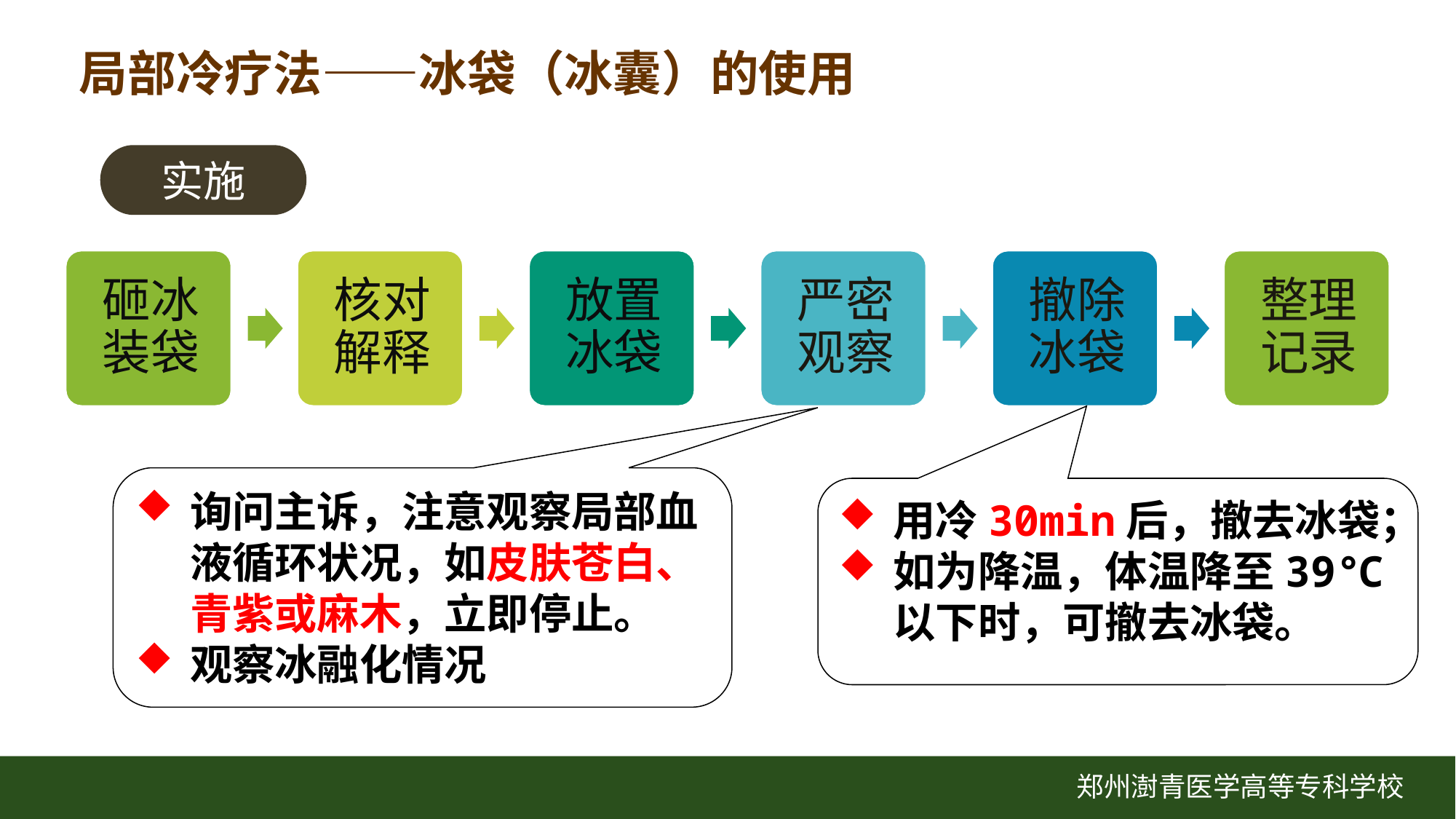

局部冷疗法——冰袋（冰囊）的使用
砸冰装袋

核对解释

放置冰袋

严密观察

撤除冰袋

整理记录
实施
询问主诉，注意观察局部血液循环状况，如皮肤苍白、青紫或麻木，立即停止。
观察冰融化情况
用冷30min后，撤去冰袋；
如为降温，体温降至39℃以下时，可撤去冰袋。
郑州澍青医学高等专科学校